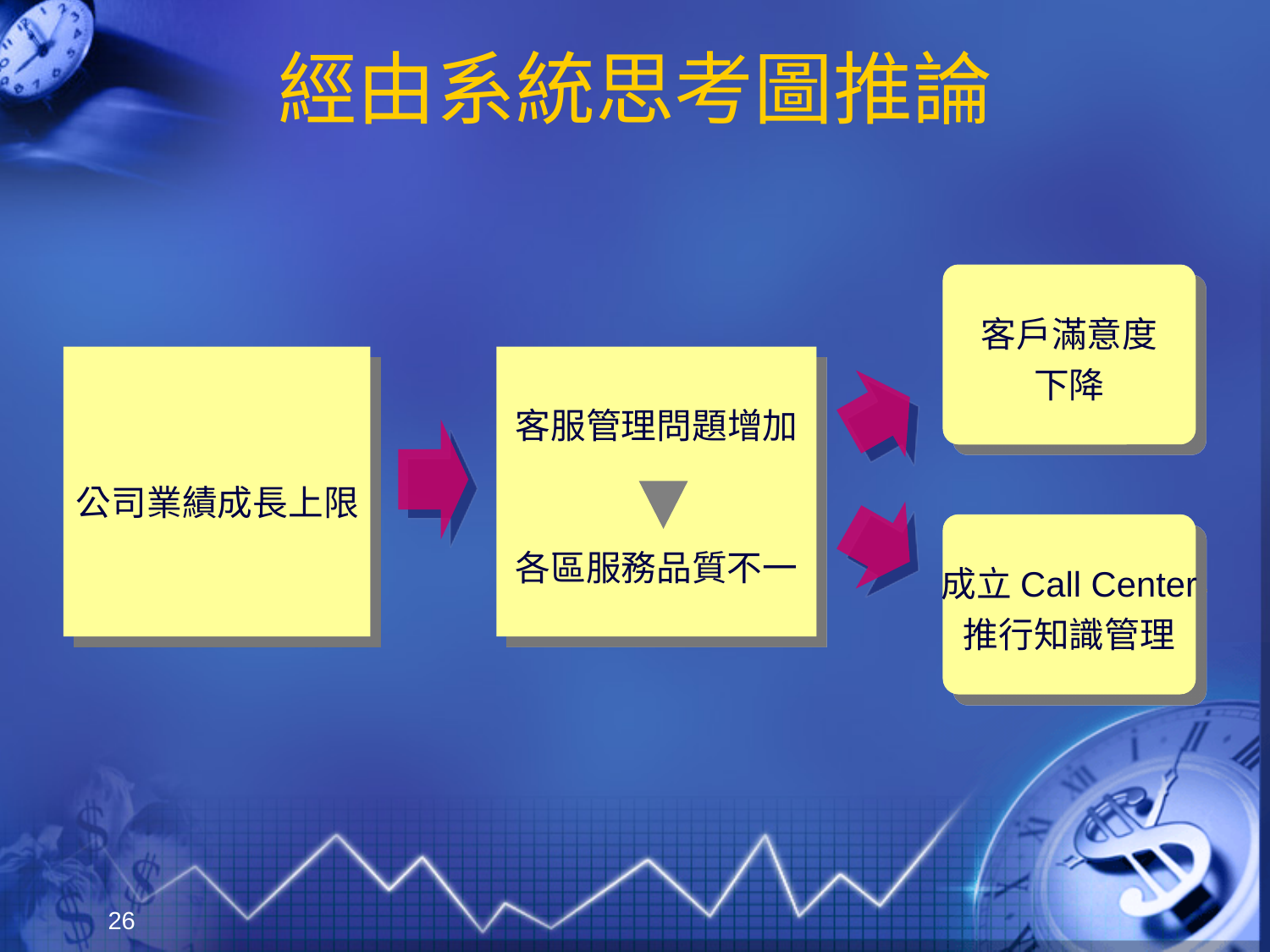

# 經由系統思考圖推論
客戶滿意度
下降
成立Call Center
推行知識管理
公司業績成長上限
客服管理問題增加

各區服務品質不一

26